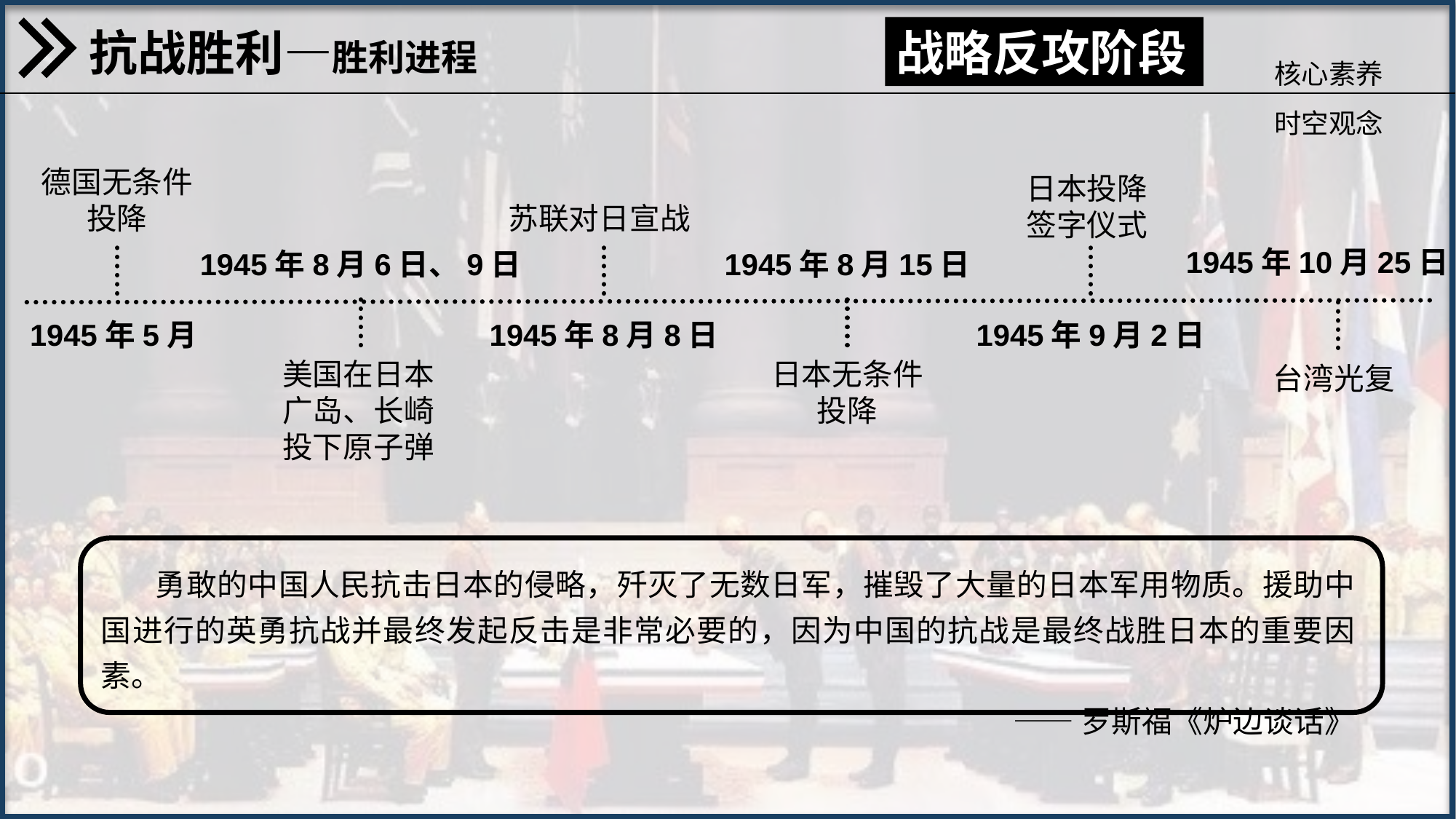

抗战胜利—胜利进程
战略反攻阶段

核心素养
时空观念
德国无条件投降
日本投降签字仪式
苏联对日宣战
1945年8月6日、9日
1945年8月15日
1945年5月
1945年8月8日
1945年9月2日
美国在日本广岛、长崎投下原子弹
日本无条件投降
1945年10月25日
台湾光复

勇敢的中国人民抗击日本的侵略，歼灭了无数日军，摧毁了大量的日本军用物质。援助中国进行的英勇抗战并最终发起反击是非常必要的，因为中国的抗战是最终战胜日本的重要因素。
——罗斯福《炉边谈话》